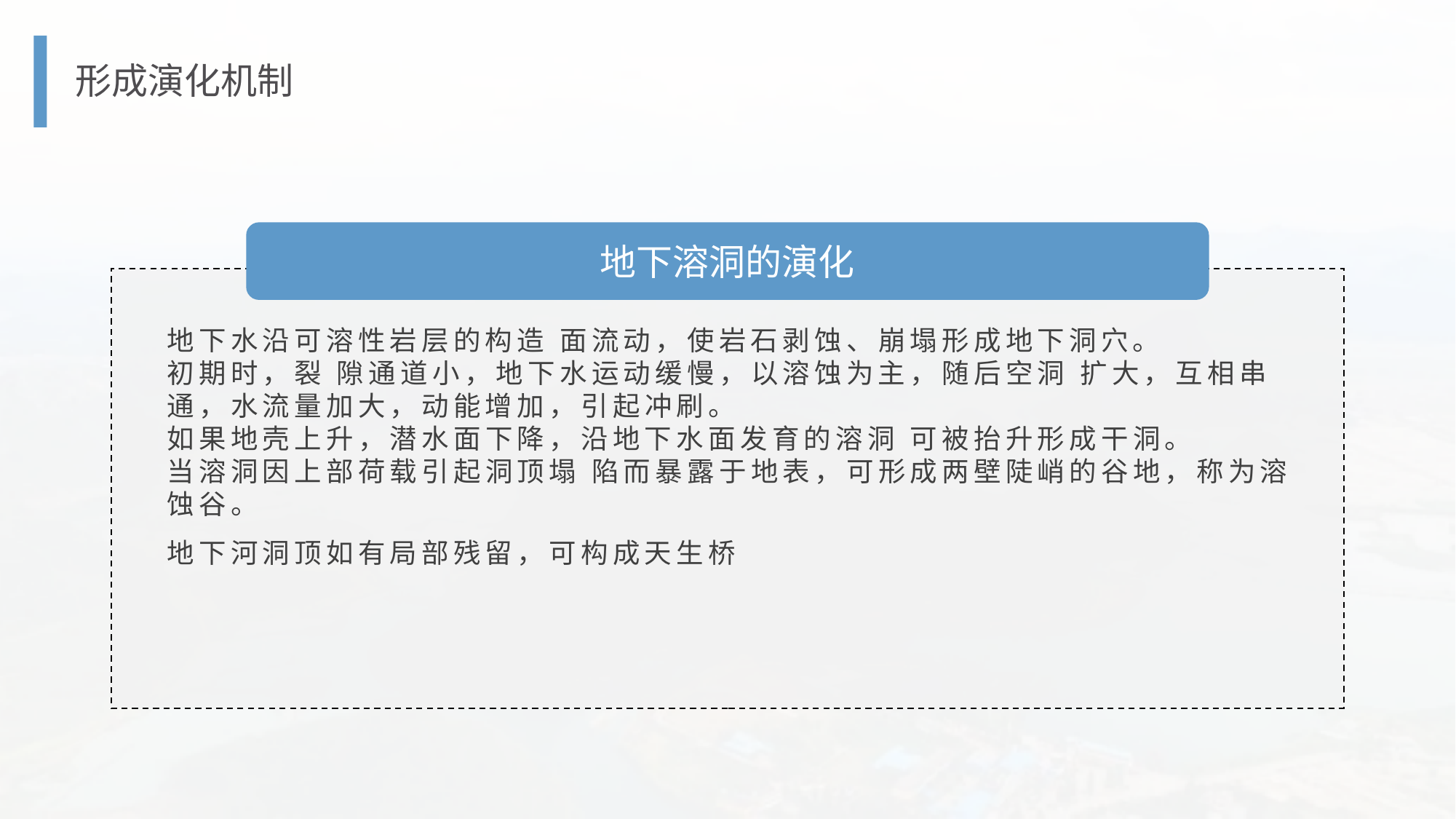

形成演化机制
地下溶洞的演化

地下水沿可溶性岩层的构造 面流动，使岩石剥蚀、崩塌形成地下洞穴。
初期时，裂 隙通道小，地下水运动缓慢，以溶蚀为主，随后空洞 扩大，互相串通，水流量加大，动能增加，引起冲刷。
如果地壳上升，潜水面下降，沿地下水面发育的溶洞 可被抬升形成干洞。
当溶洞因上部荷载引起洞顶塌 陷而暴露于地表，可形成两壁陡峭的谷地，称为溶蚀谷。
地下河洞顶如有局部残留，可构成天生桥